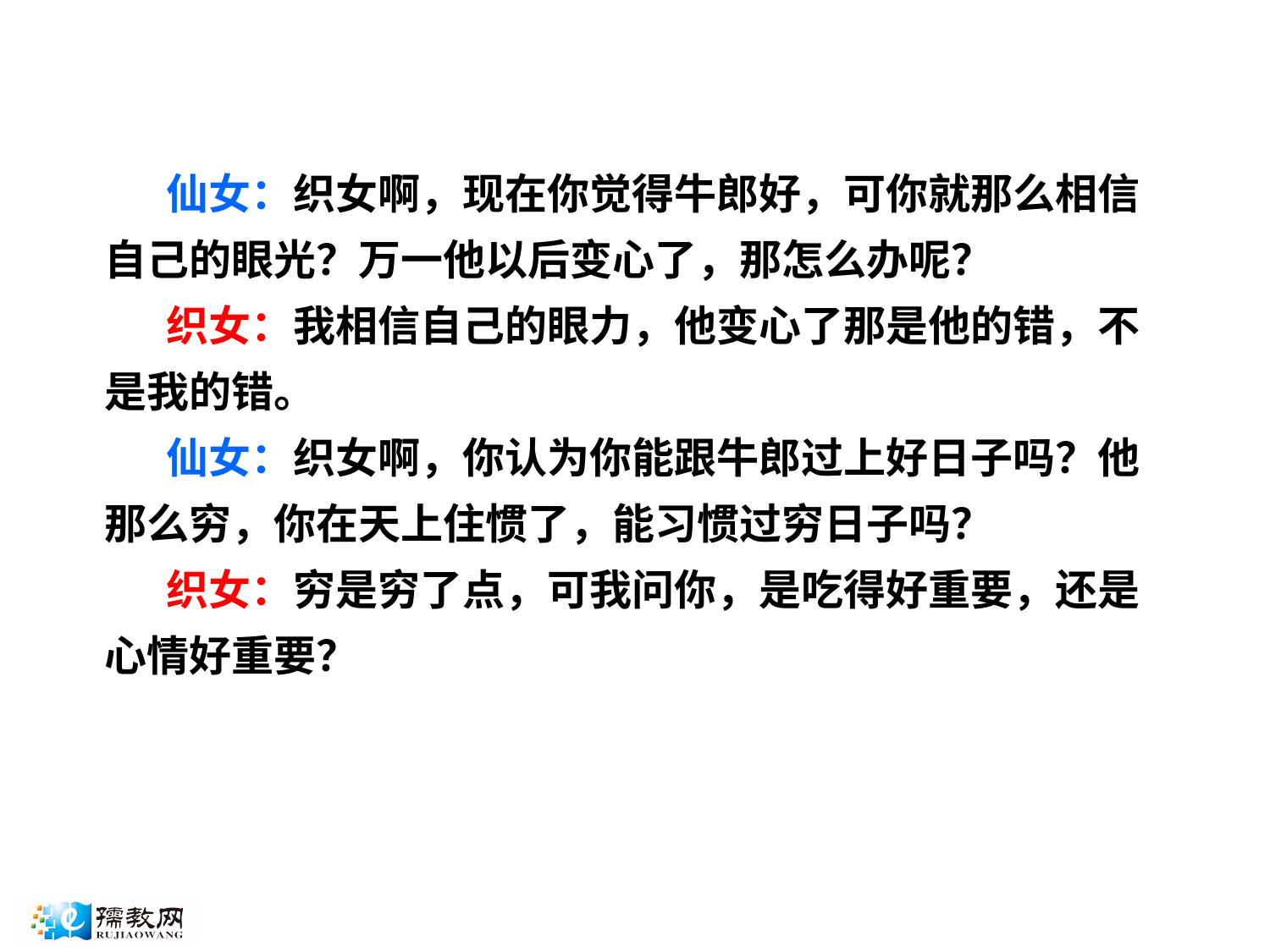

仙女：织女啊，现在你觉得牛郎好，可你就那么相信自己的眼光？万一他以后变心了，那怎么办呢？
织女：我相信自己的眼力，他变心了那是他的错，不是我的错。
仙女：织女啊，你认为你能跟牛郎过上好日子吗？他那么穷，你在天上住惯了，能习惯过穷日子吗？
织女：穷是穷了点，可我问你，是吃得好重要，还是心情好重要？